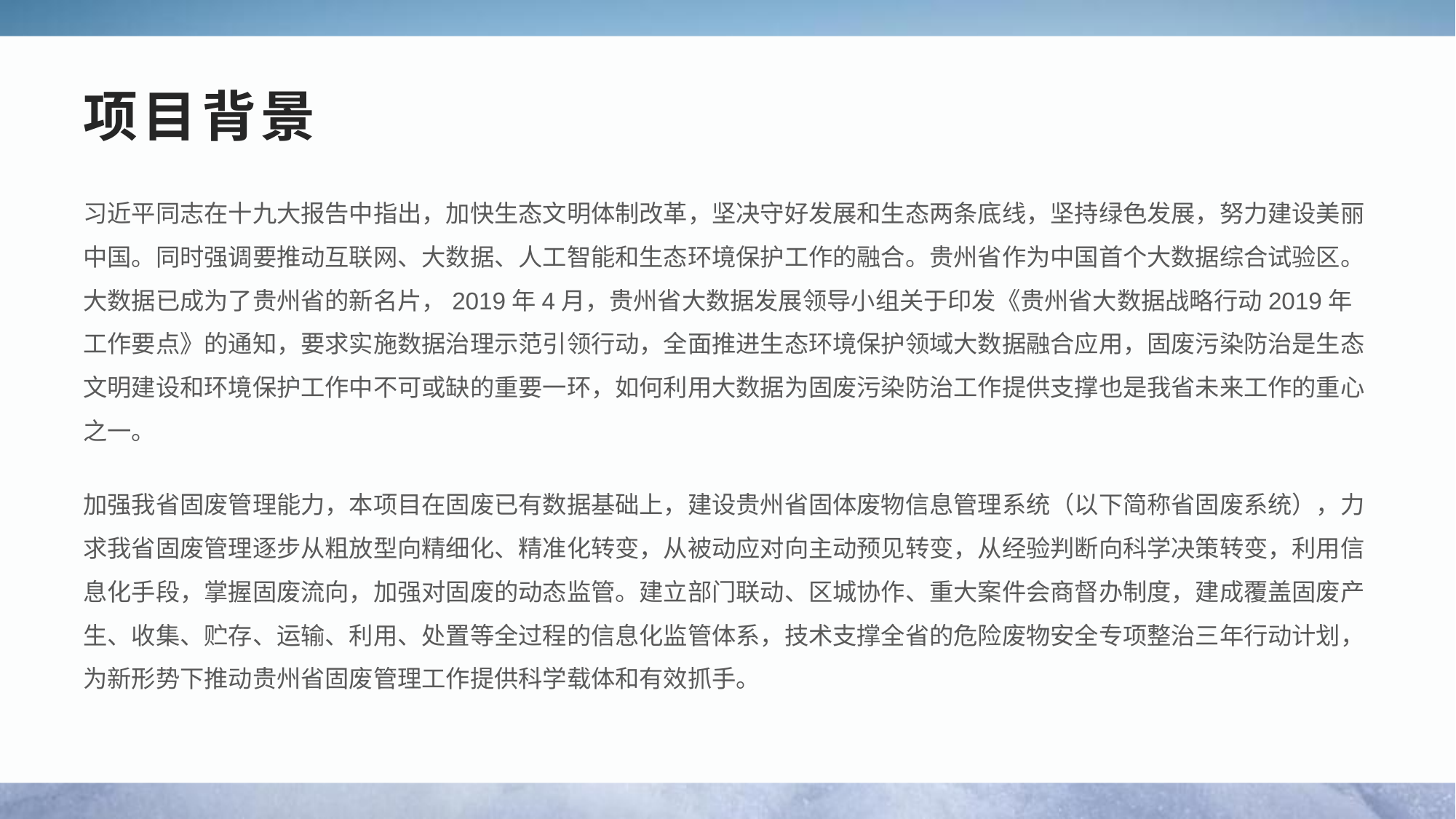

项目背景
习近平同志在十九大报告中指出，加快生态文明体制改革，坚决守好发展和生态两条底线，坚持绿色发展，努力建设美丽中国。同时强调要推动互联网、大数据、人工智能和生态环境保护工作的融合。贵州省作为中国首个大数据综合试验区。大数据已成为了贵州省的新名片，2019年4月，贵州省大数据发展领导小组关于印发《贵州省大数据战略行动2019年工作要点》的通知，要求实施数据治理示范引领行动，全面推进生态环境保护领域大数据融合应用，固废污染防治是生态文明建设和环境保护工作中不可或缺的重要一环，如何利用大数据为固废污染防治工作提供支撑也是我省未来工作的重心之一。
加强我省固废管理能力，本项目在固废已有数据基础上，建设贵州省固体废物信息管理系统（以下简称省固废系统），力求我省固废管理逐步从粗放型向精细化、精准化转变，从被动应对向主动预见转变，从经验判断向科学决策转变，利用信息化手段，掌握固废流向，加强对固废的动态监管。建立部门联动、区城协作、重大案件会商督办制度，建成覆盖固废产生、收集、贮存、运输、利用、处置等全过程的信息化监管体系，技术支撑全省的危险废物安全专项整治三年行动计划，为新形势下推动贵州省固废管理工作提供科学载体和有效抓手。